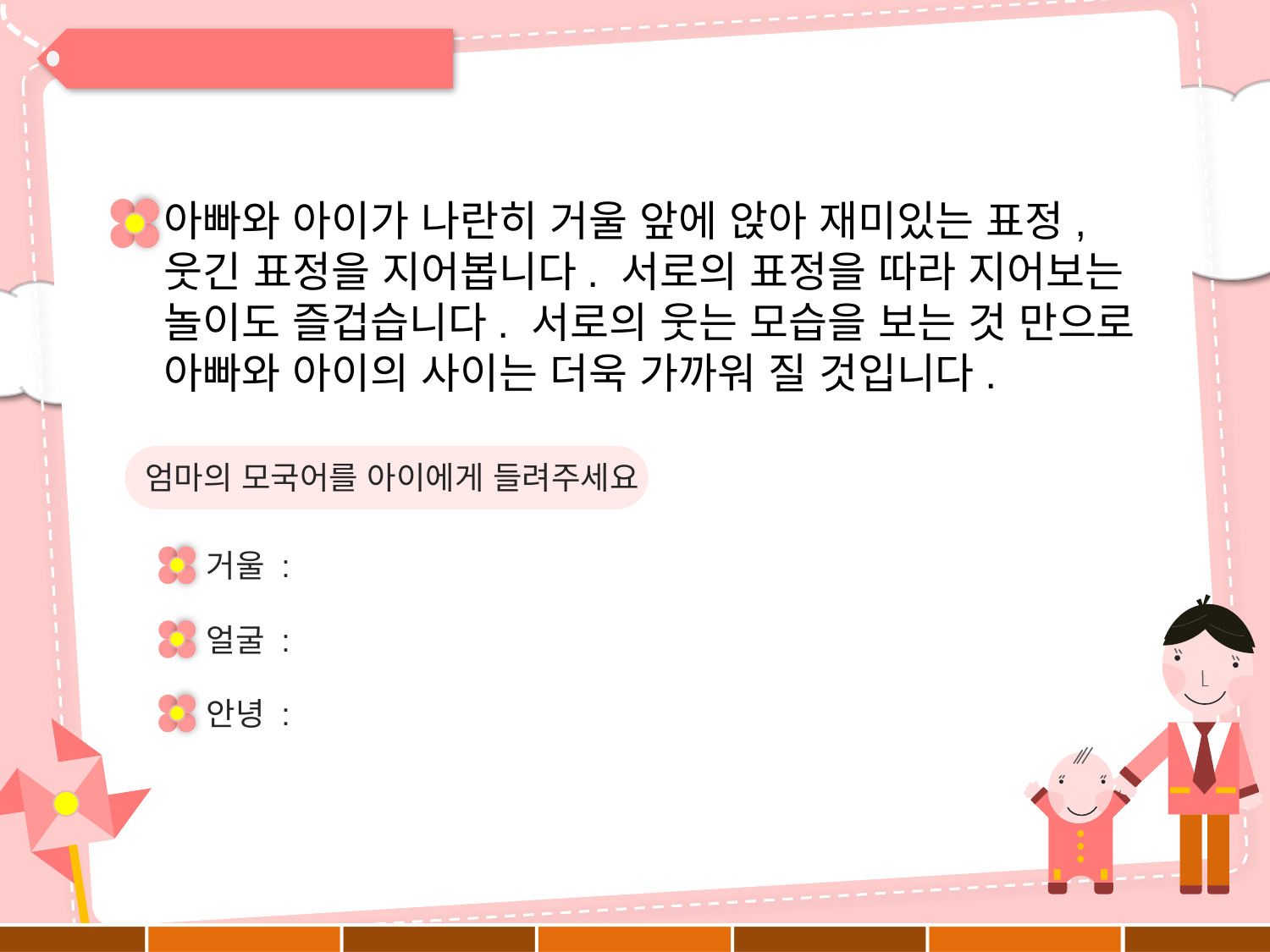

아빠와 아이가 나란히 거울 앞에 앉아 재미있는 표정,
웃긴 표정을 지어봅니다. 서로의 표정을 따라 지어보는
놀이도 즐겁습니다. 서로의 웃는 모습을 보는 것 만으로
아빠와 아이의 사이는 더욱 가까워 질 것입니다.

엄마의 모국어를 아이에게 들려주세요
거울 :

얼굴 :

안녕 :